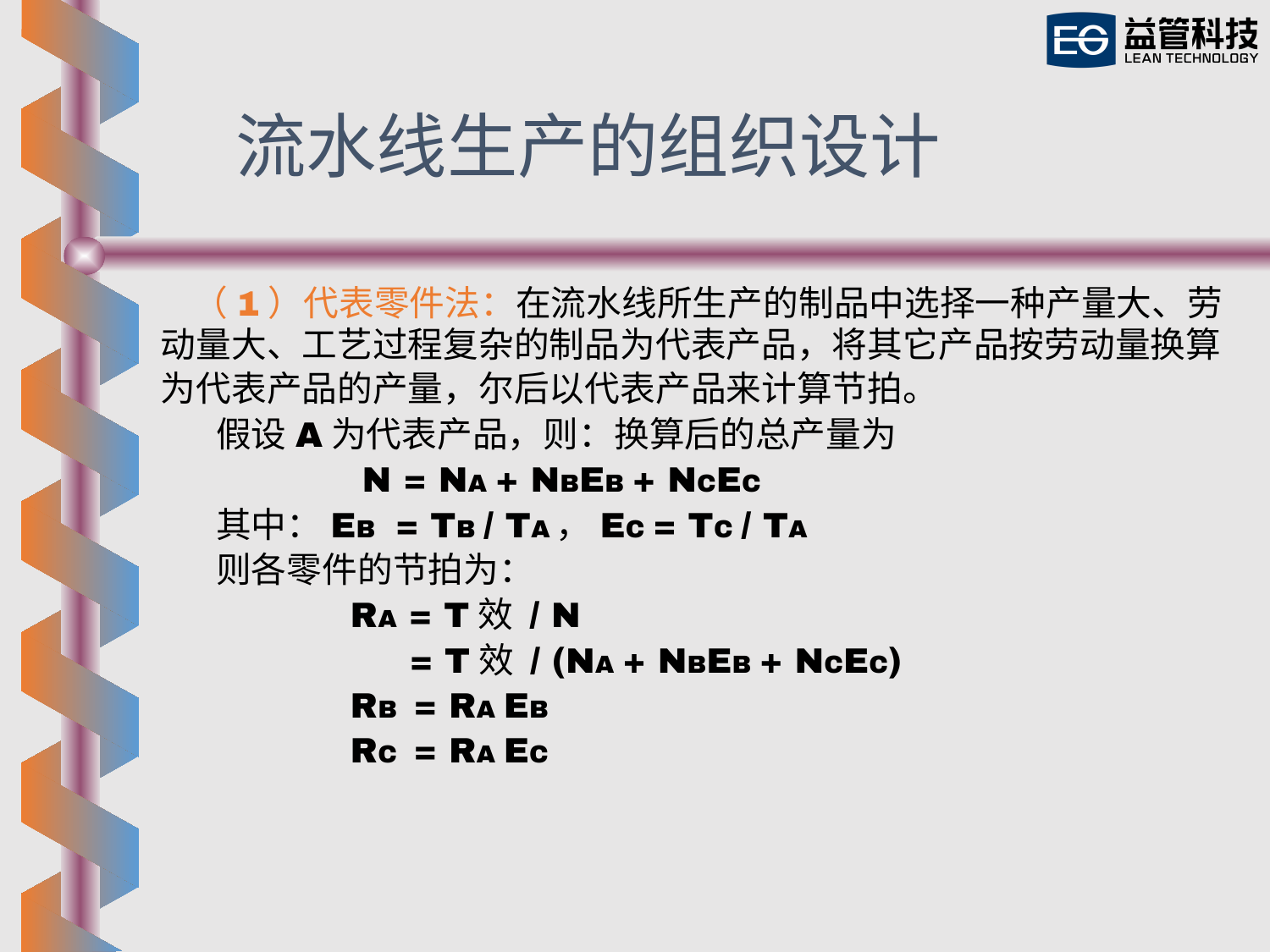

流水线生产的组织设计
   （1）代表零件法：在流水线所生产的制品中选择一种产量大、劳
动量大、工艺过程复杂的制品为代表产品，将其它产品按劳动量换算
为代表产品的产量，尔后以代表产品来计算节拍。
      假设A为代表产品，则：换算后的总产量为
                 N = NA + NBEB + NCEC
      其中：EB  = TB / TA，EC = TC / TA
      则各零件的节拍为：
                RA = T效 / N
                     = T效 / (NA + NBEB + NCEC)
                RB  = RA EB
                RC  = RA EC
17